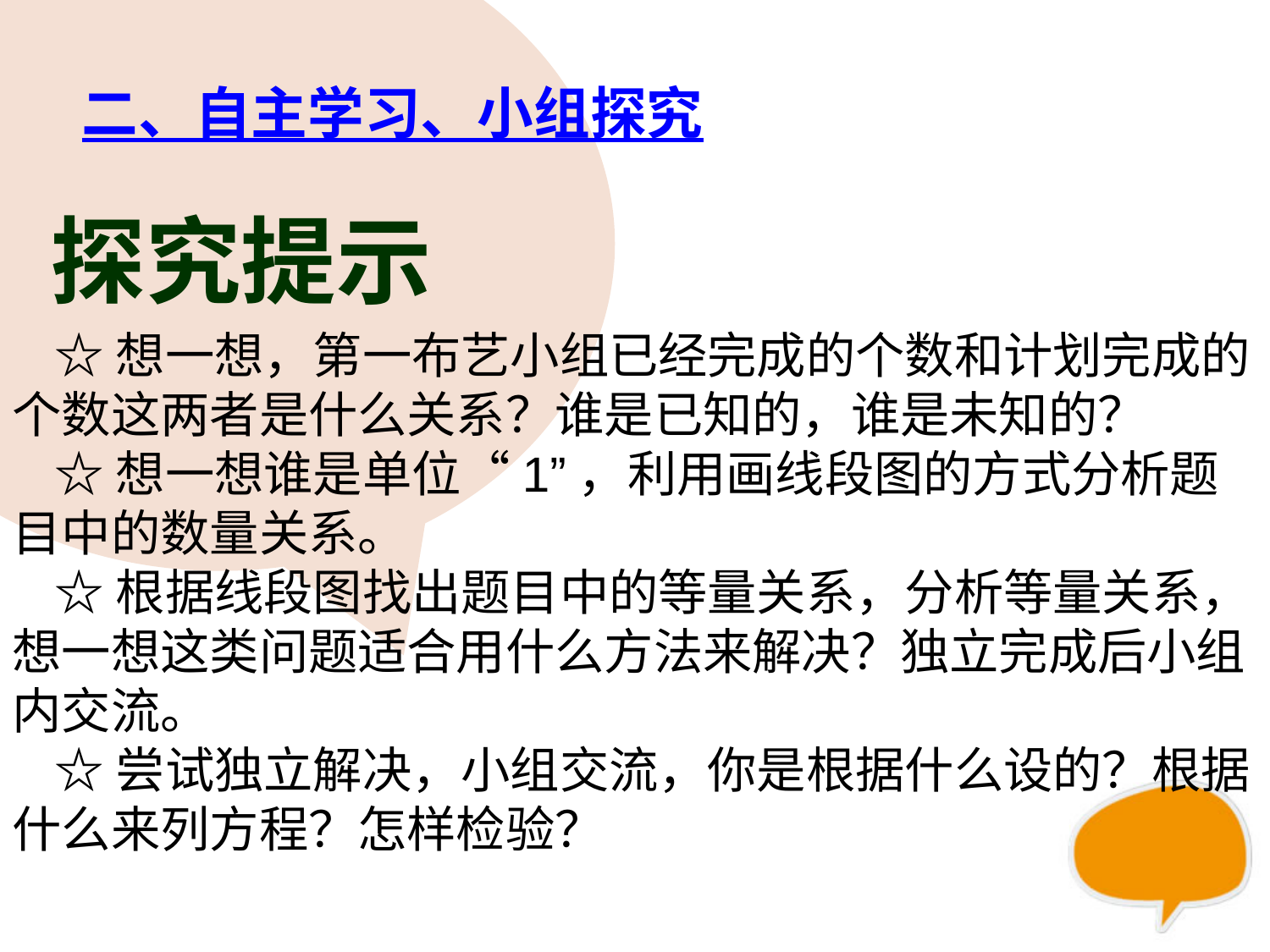

二、自主学习、小组探究
探究提示

☆想一想，第一布艺小组已经完成的个数和计划完成的个数这两者是什么关系？谁是已知的，谁是未知的？
☆想一想谁是单位“1”，利用画线段图的方式分析题目中的数量关系。
☆根据线段图找出题目中的等量关系，分析等量关系，想一想这类问题适合用什么方法来解决？独立完成后小组内交流。
☆尝试独立解决，小组交流，你是根据什么设的？根据什么来列方程？怎样检验？